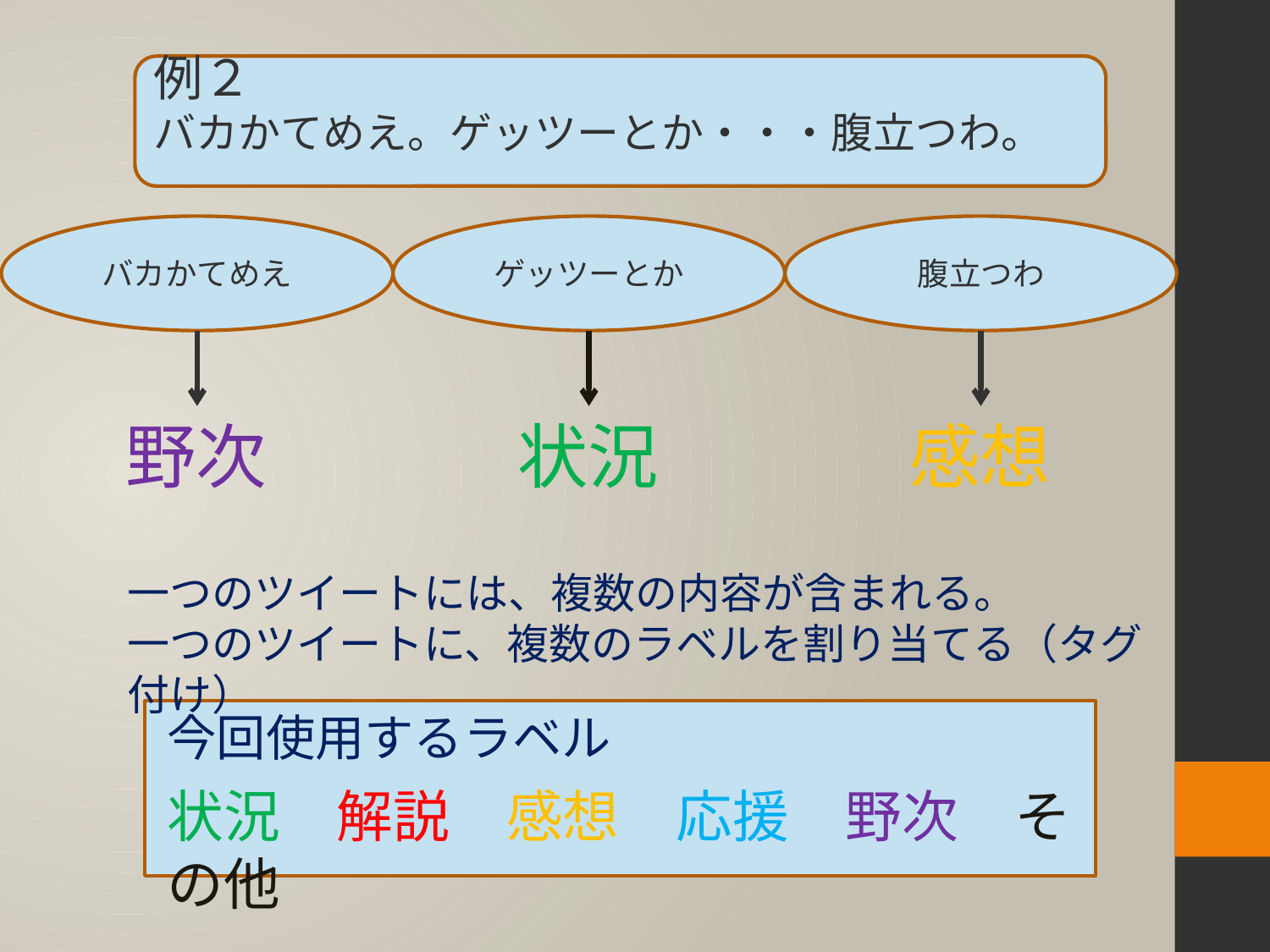

例２
バカかてめえ。ゲッツーとか・・・腹立つわ。

バカかてめえ
ゲッツーとか
腹立つわ
野次
状況
感想
一つのツイートには、複数の内容が含まれる。
一つのツイートに、複数のラベルを割り当てる（タグ付け）

今回使用するラベル
状況　解説　感想　応援　野次　その他